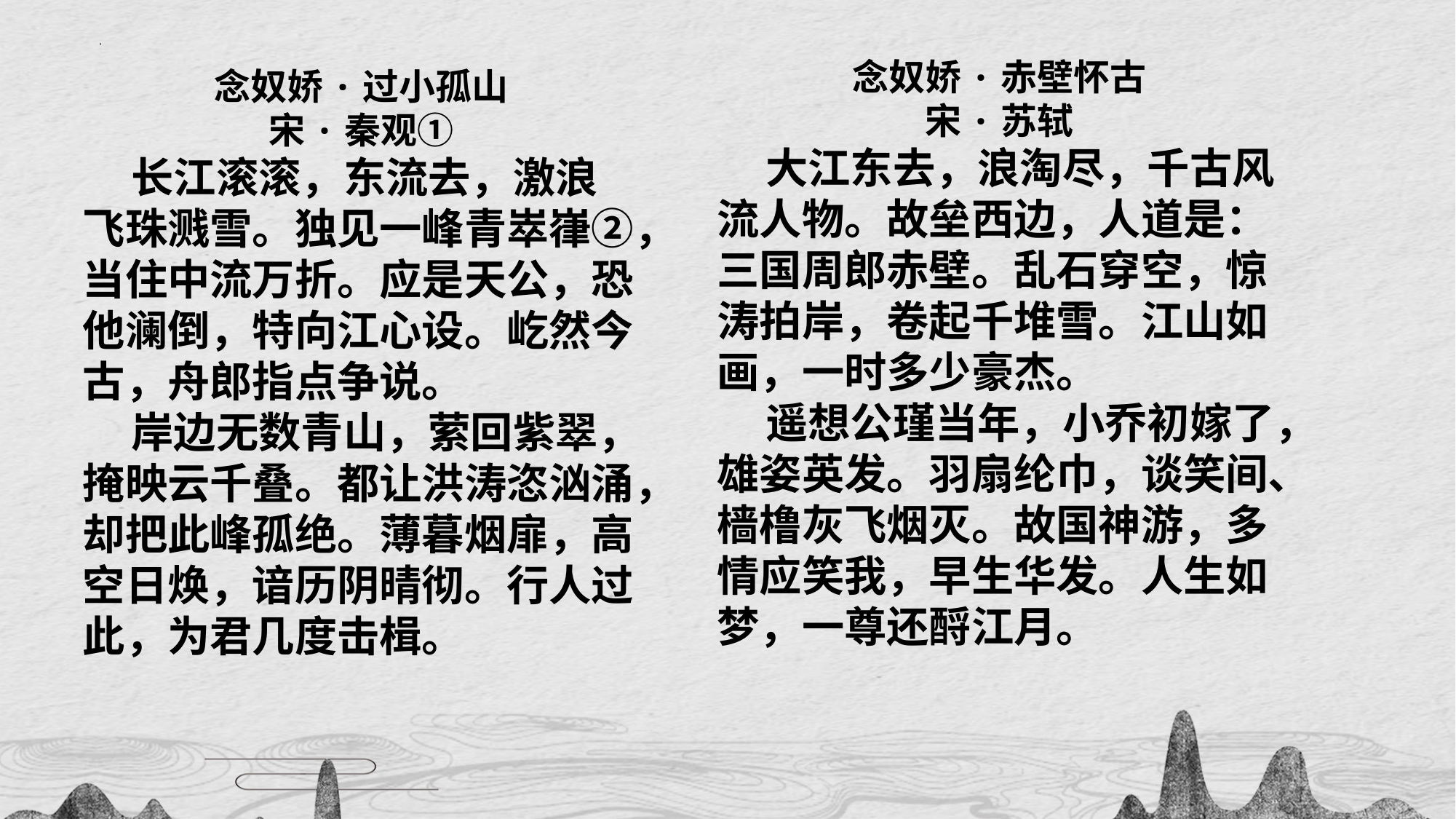

念奴娇·过小孤山
宋·秦观①
    长江滚滚，东流去，激浪飞珠溅雪。独见一峰青崒嵂②，当住中流万折。应是天公，恐他澜倒，特向江心设。屹然今古，舟郎指点争说。
    岸边无数青山，萦回紫翠，掩映云千叠。都让洪涛恣汹涌，却把此峰孤绝。薄暮烟扉，高空日焕，谙历阴晴彻。行人过此，为君几度击楫。

念奴娇·赤壁怀古
宋·苏轼
    大江东去，浪淘尽，千古风流人物。故垒西边，人道是：三国周郎赤壁。乱石穿空，惊涛拍岸，卷起千堆雪。江山如画，一时多少豪杰。
    遥想公瑾当年，小乔初嫁了，雄姿英发。羽扇纶巾，谈笑间、樯橹灰飞烟灭。故国神游，多情应笑我，早生华发。人生如梦，一尊还酹江月。